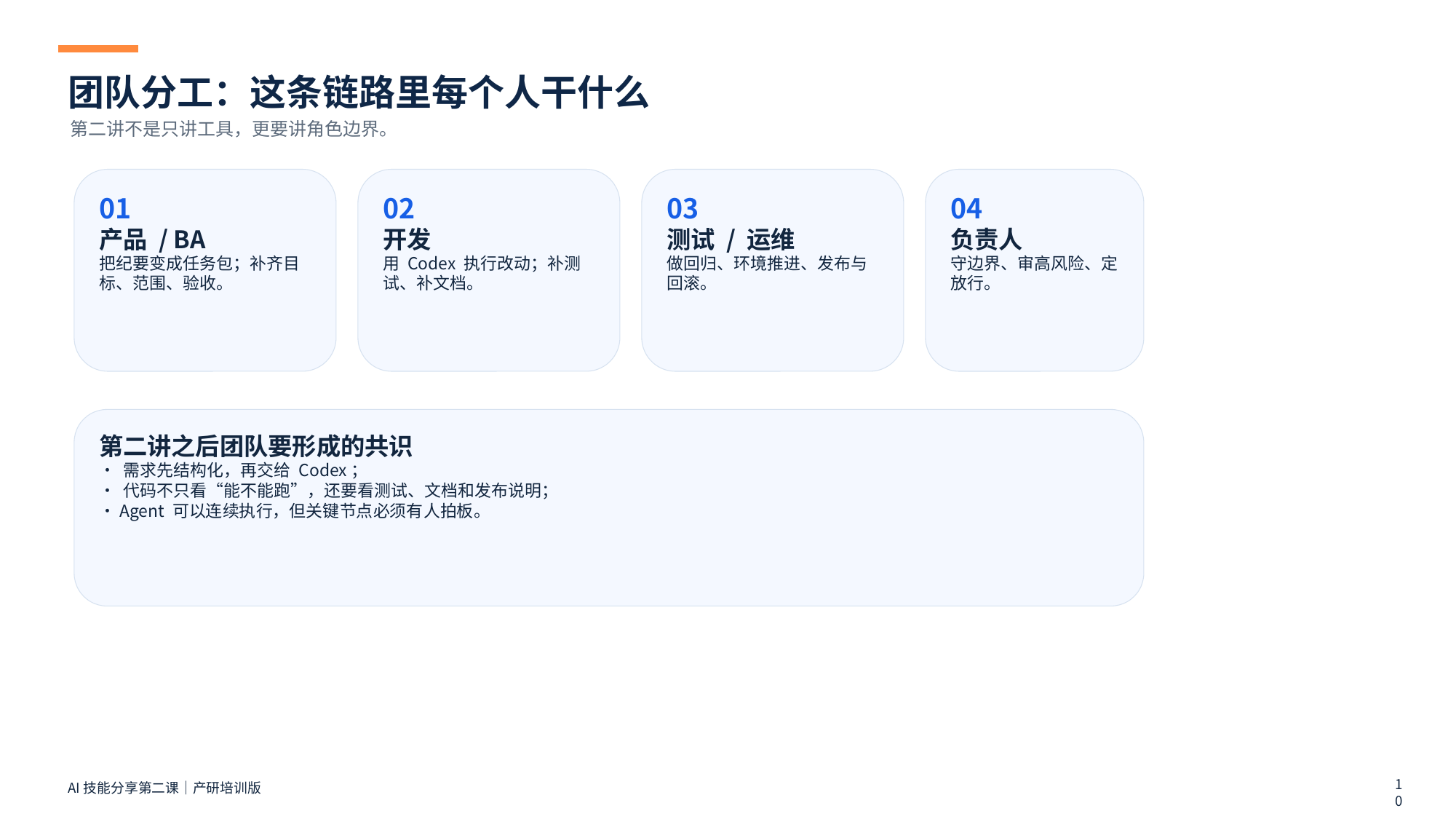

团队分工：这条链路里每个人干什么
第二讲不是只讲工具，更要讲角色边界。
01
产品 / BA
把纪要变成任务包；补齐目标、范围、验收。
02
开发
用 Codex 执行改动；补测试、补文档。
03
测试 / 运维
做回归、环境推进、发布与回滚。
04
负责人
守边界、审高风险、定放行。
第二讲之后团队要形成的共识
• 需求先结构化，再交给 Codex；
• 代码不只看“能不能跑”，还要看测试、文档和发布说明；
• Agent 可以连续执行，但关键节点必须有人拍板。
10
AI技能分享第二课｜产研培训版